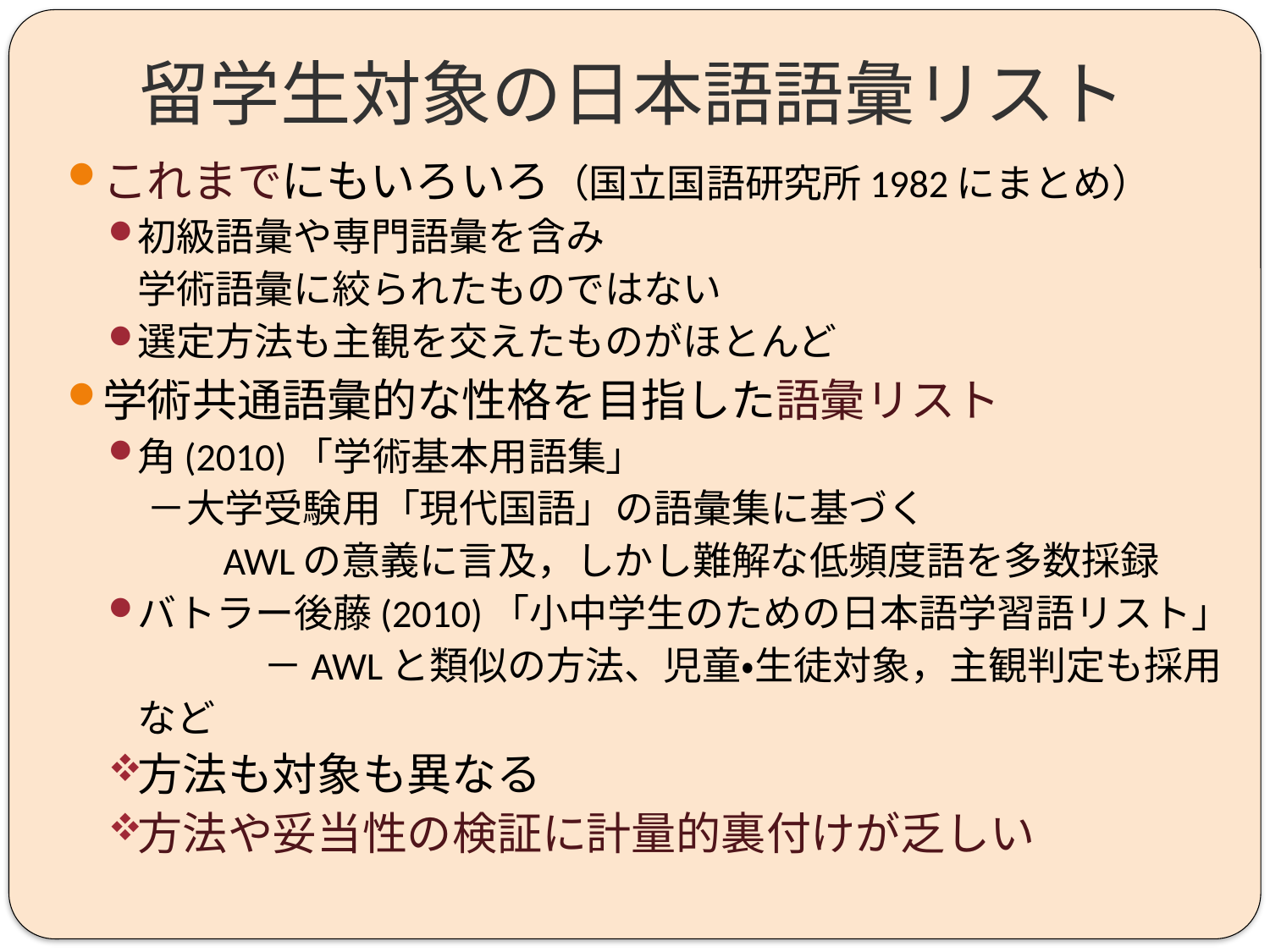

# 留学生対象の日本語語彙リスト
これまでにもいろいろ（国立国語研究所1982にまとめ）
初級語彙や専門語彙を含み
	学術語彙に絞られたものではない
選定方法も主観を交えたものがほとんど
学術共通語彙的な性格を目指した語彙リスト
角(2010)「学術基本用語集」
	　－大学受験用「現代国語」の語彙集に基づく
		　　AWLの意義に言及，しかし難解な低頻度語を多数採録
バトラー後藤(2010)「小中学生のための日本語学習語リスト」
　　　　－AWLと類似の方法、児童・生徒対象，主観判定も採用
	など
方法も対象も異なる
方法や妥当性の検証に計量的裏付けが乏しい